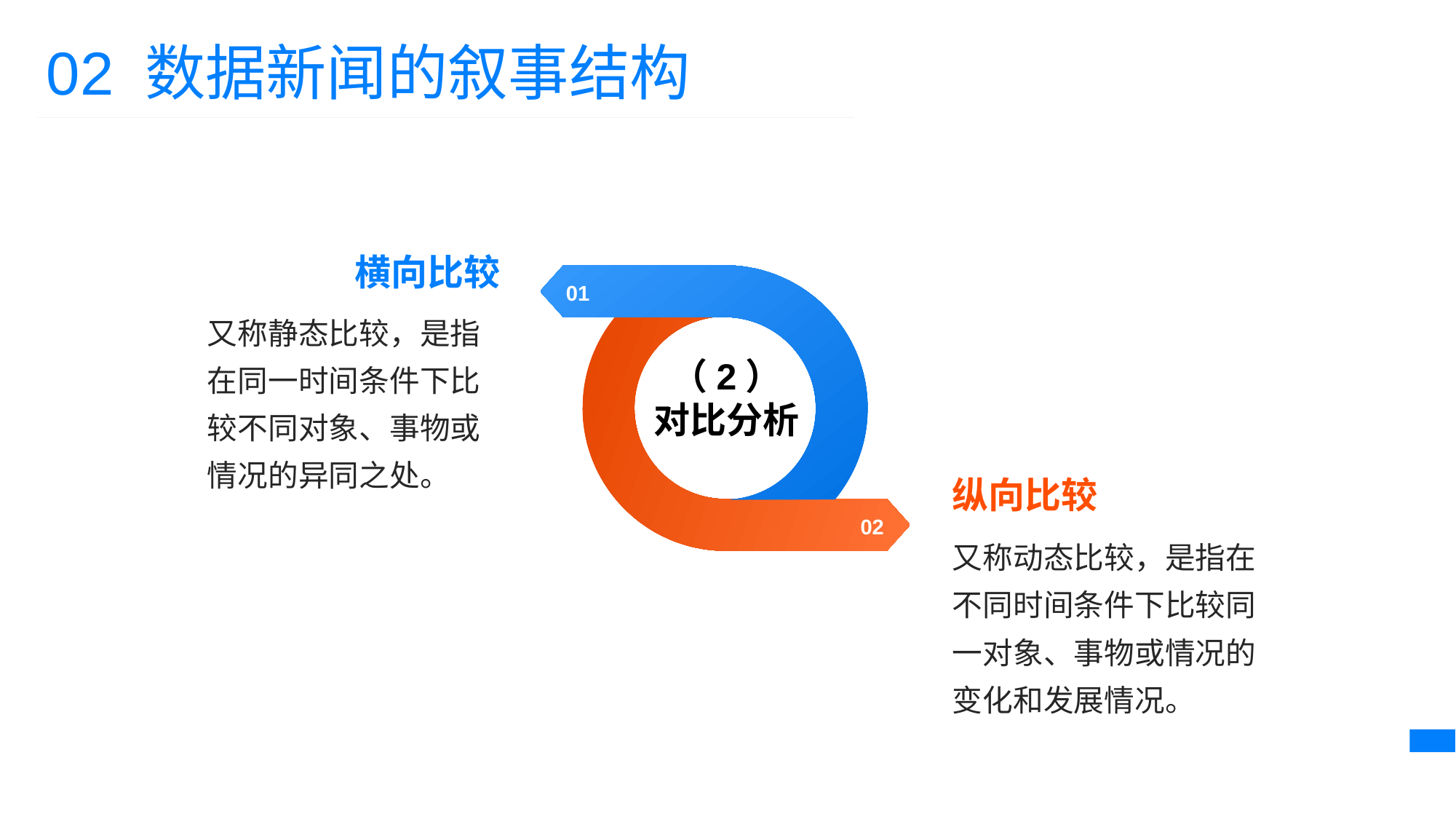

02 数据新闻的叙事结构
横向比较

01
又称静态比较，是指在同一时间条件下比较不同对象、事物或情况的异同之处。

（2）
对比分析
纵向比较
02
又称动态比较，是指在不同时间条件下比较同一对象、事物或情况的变化和发展情况。